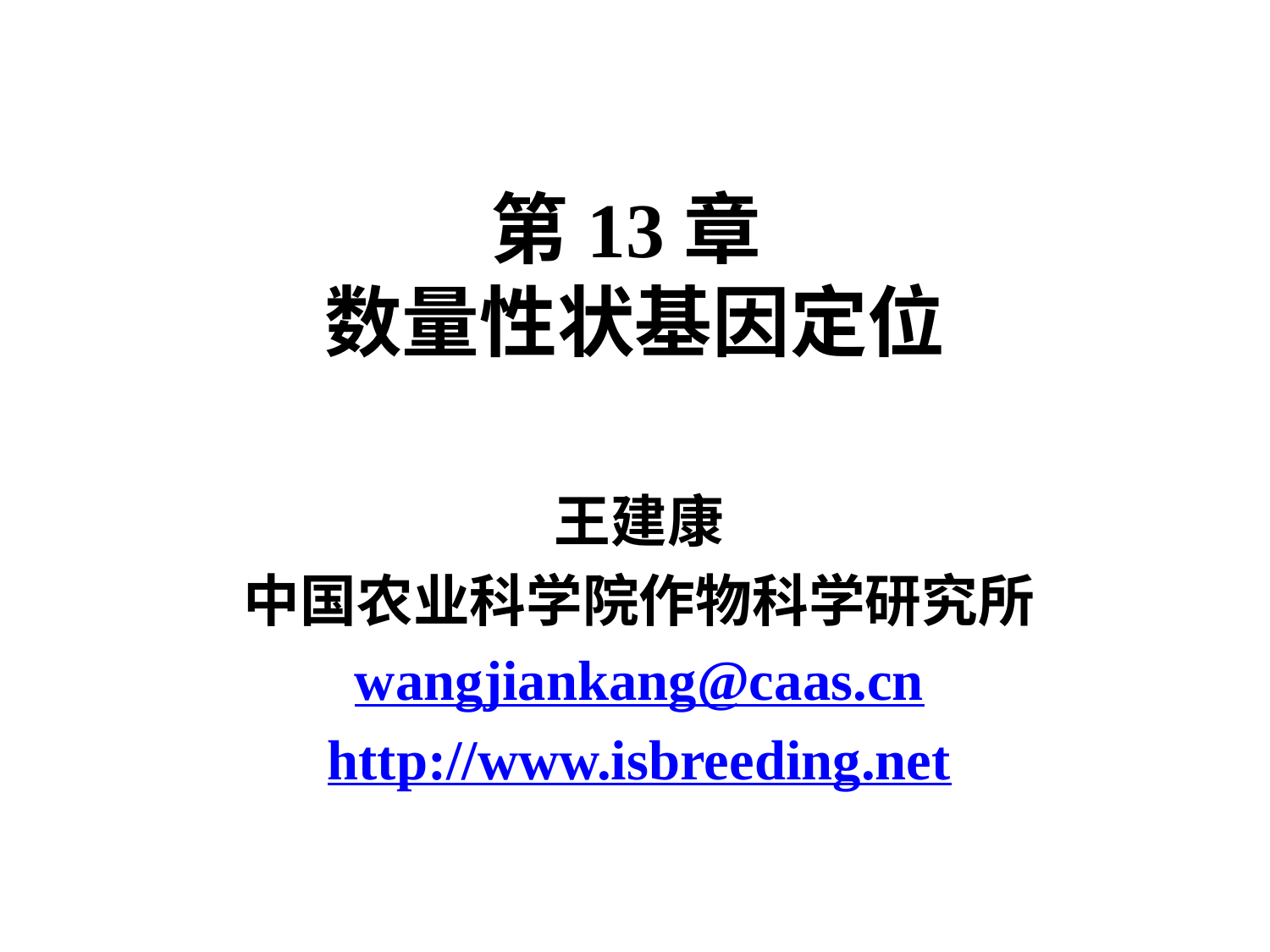

# 第13章 数量性状基因定位
王建康
中国农业科学院作物科学研究所
wangjiankang@caas.cn
http://www.isbreeding.net